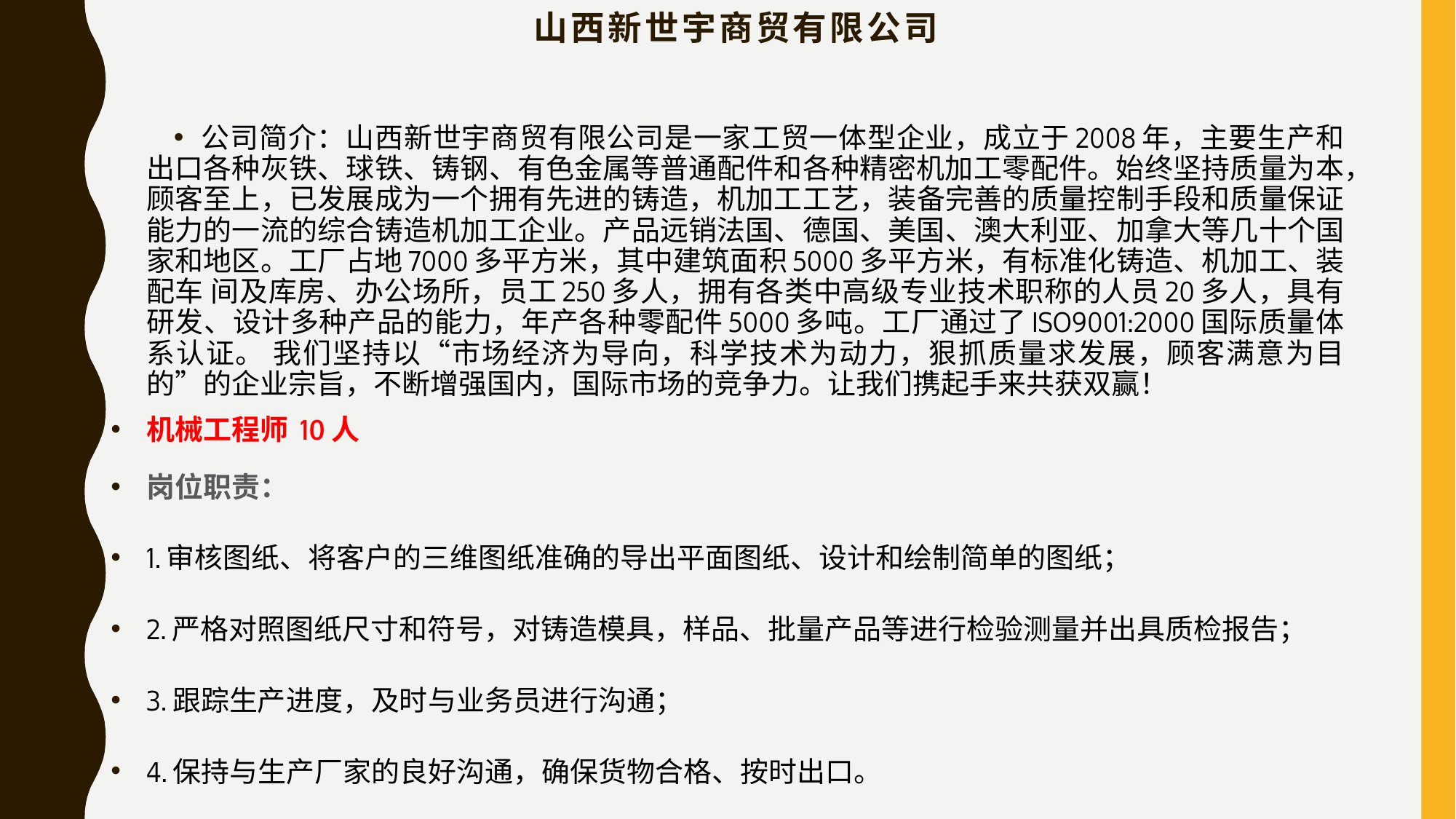

# 山西新世宇商贸有限公司
公司简介：山西新世宇商贸有限公司是一家工贸一体型企业，成立于2008年，主要生产和出口各种灰铁、球铁、铸钢、有色金属等普通配件和各种精密机加工零配件。始终坚持质量为本，顾客至上，已发展成为一个拥有先进的铸造，机加工工艺，装备完善的质量控制手段和质量保证能力的一流的综合铸造机加工企业。产品远销法国、德国、美国、澳大利亚、加拿大等几十个国家和地区。工厂占地7000多平方米，其中建筑面积5000多平方米，有标准化铸造、机加工、装配车 间及库房、办公场所，员工250多人，拥有各类中高级专业技术职称的人员20多人，具有研发、设计多种产品的能力，年产各种零配件5000多吨。工厂通过了ISO9001:2000国际质量体系认证。 我们坚持以“市场经济为导向，科学技术为动力，狠抓质量求发展，顾客满意为目的”的企业宗旨，不断增强国内，国际市场的竞争力。让我们携起手来共获双赢！
机械工程师 10人
岗位职责：
1.审核图纸、将客户的三维图纸准确的导出平面图纸、设计和绘制简单的图纸；
2.严格对照图纸尺寸和符号，对铸造模具，样品、批量产品等进行检验测量并出具质检报告；
3.跟踪生产进度，及时与业务员进行沟通；
4.保持与生产厂家的良好沟通，确保货物合格、按时出口。